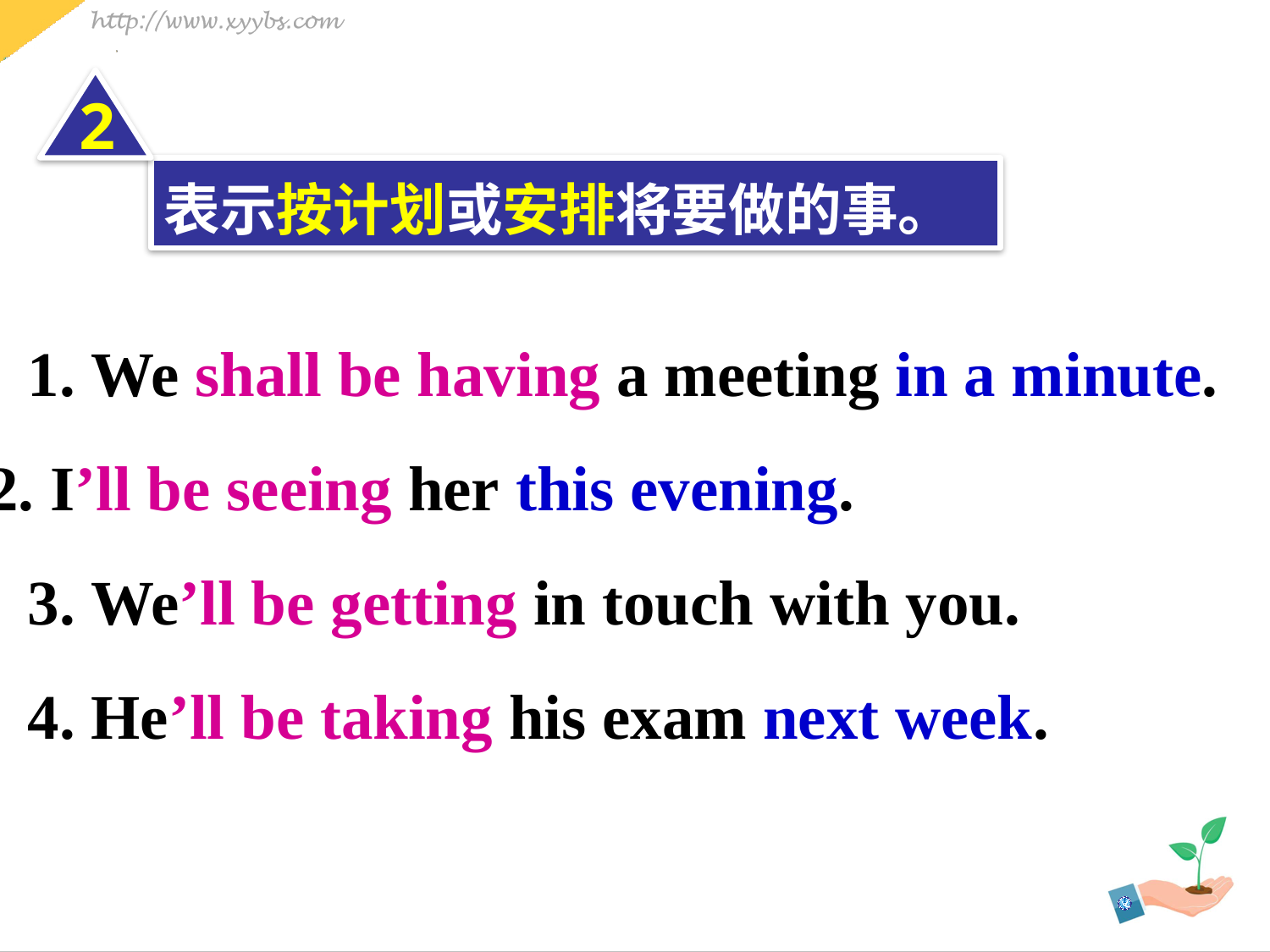

2
表示按计划或安排将要做的事。
1. We shall be having a meeting in a minute.
2. I’ll be seeing her this evening.
3. We’ll be getting in touch with you.
4. He’ll be taking his exam next week.